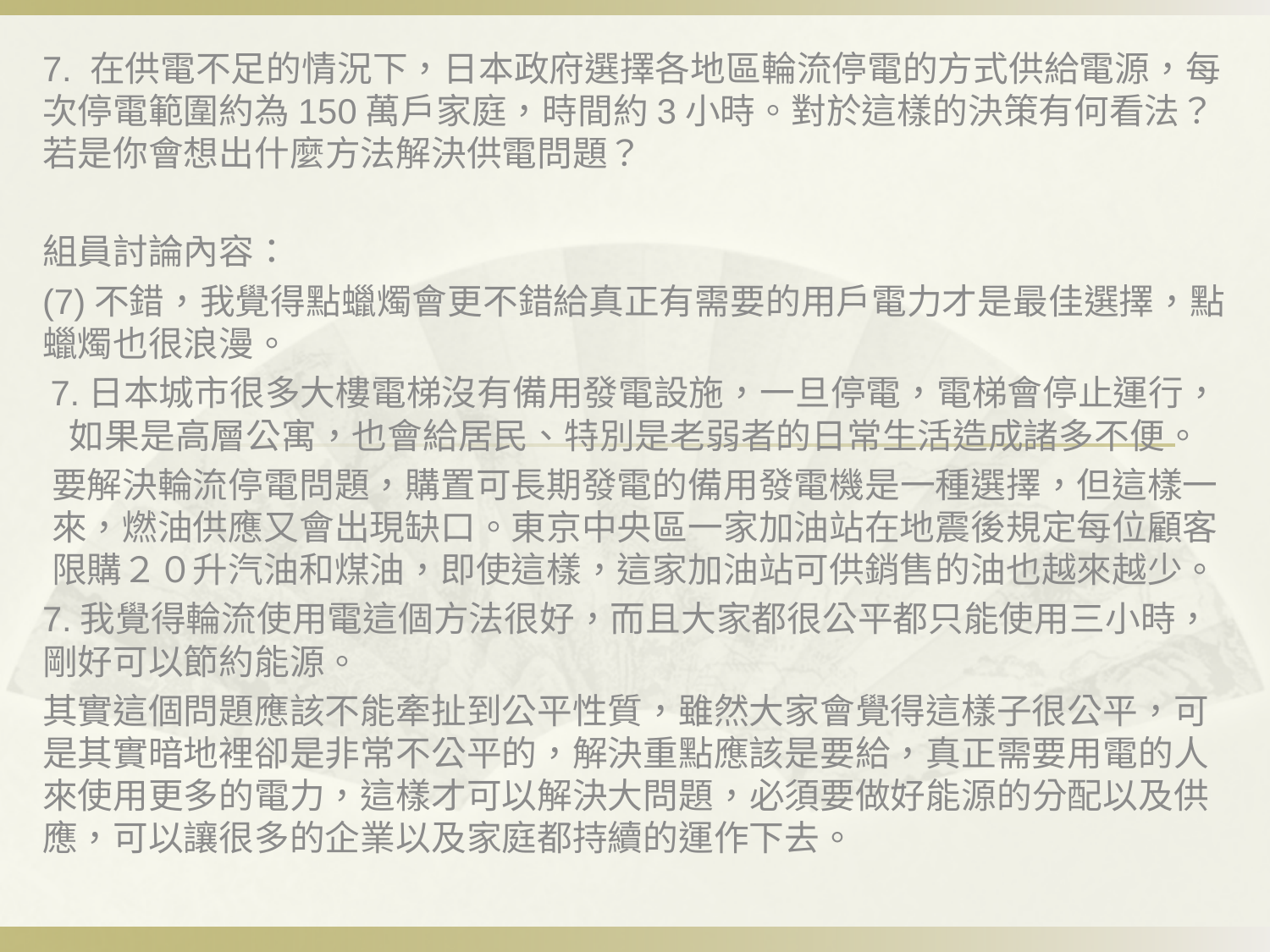

#
7. 在供電不足的情況下，日本政府選擇各地區輪流停電的方式供給電源，每次停電範圍約為150萬戶家庭，時間約3小時。對於這樣的決策有何看法？若是你會想出什麼方法解決供電問題？

組員討論內容：
(7)不錯，我覺得點蠟燭會更不錯給真正有需要的用戶電力才是最佳選擇，點蠟燭也很浪漫。
7.日本城市很多大樓電梯沒有備用發電設施，一旦停電，電梯會停止運行，如果是高層公寓，也會給居民、特別是老弱者的日常生活造成諸多不便。
要解決輪流停電問題，購置可長期發電的備用發電機是一種選擇，但這樣一來，燃油供應又會出現缺口。東京中央區一家加油站在地震後規定每位顧客限購２０升汽油和煤油，即使這樣，這家加油站可供銷售的油也越來越少。
7.我覺得輪流使用電這個方法很好，而且大家都很公平都只能使用三小時，剛好可以節約能源。
其實這個問題應該不能牽扯到公平性質，雖然大家會覺得這樣子很公平，可是其實暗地裡卻是非常不公平的，解決重點應該是要給，真正需要用電的人來使用更多的電力，這樣才可以解決大問題，必須要做好能源的分配以及供應，可以讓很多的企業以及家庭都持續的運作下去。